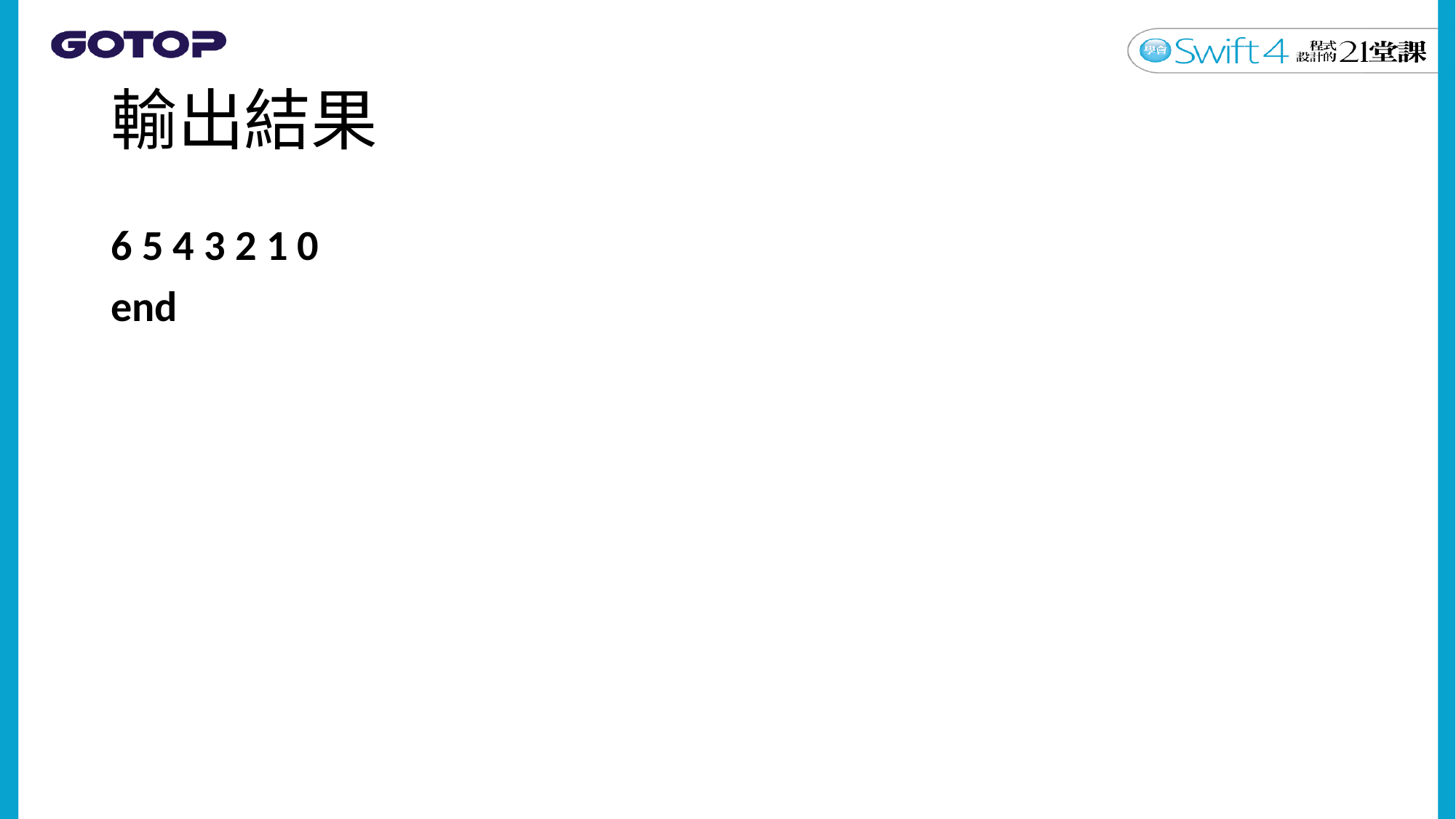

# 輸出結果
6 5 4 3 2 1 0
end